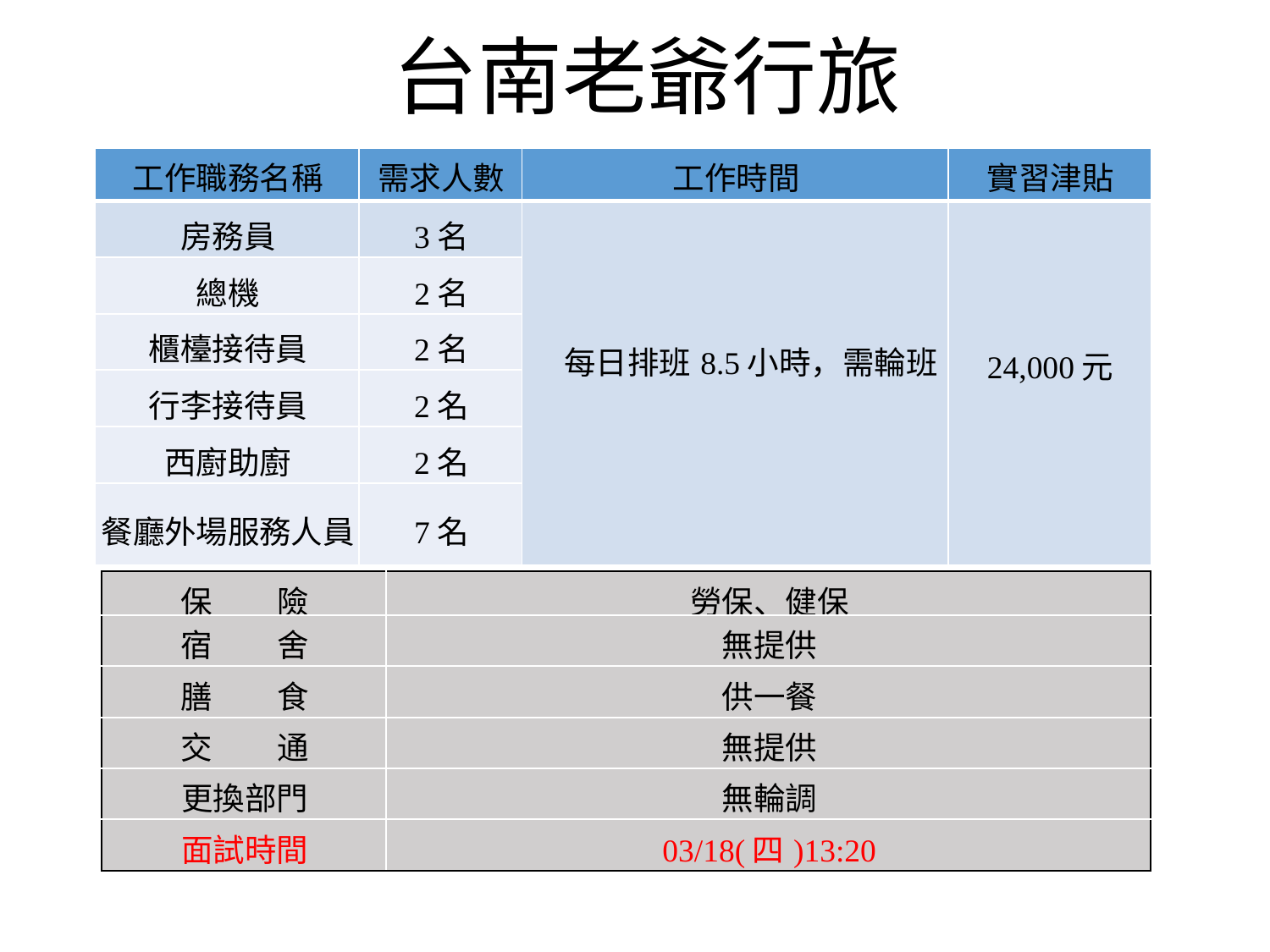

# 台南老爺行旅
| 工作職務名稱 | 需求人數 | 工作時間 | 實習津貼 |
| --- | --- | --- | --- |
| 房務員 | 3名 | 每日排班8.5小時，需輪班 | 24,000元 |
| 總機 | 2名 |  |  |
| 櫃檯接待員 | 2名 |  |  |
| 行李接待員 | 2名 |  |  |
| 西廚助廚 | 2名 |  |  |
| 餐廳外場服務人員 | 7名 |  |  |
| 保 險 | 勞保、健保 |
| --- | --- |
| 宿 舍 | 無提供 |
| 膳 食 | 供一餐 |
| 交 通 | 無提供 |
| 更換部門 | 無輪調 |
| 面試時間 | 03/18(四)13:20 |